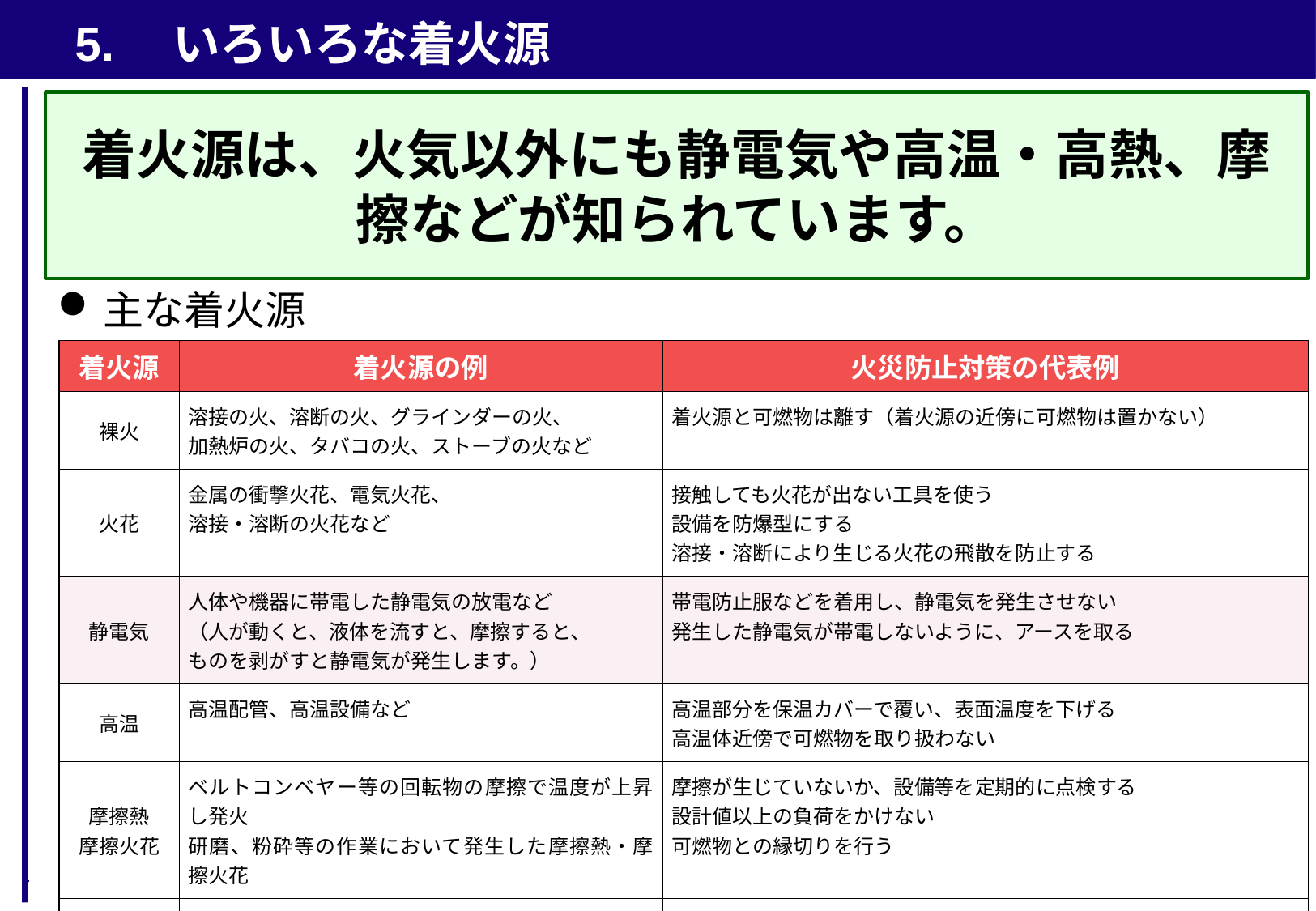

5.　いろいろな着火源
着火源は、火気以外にも静電気や高温・高熱、摩擦などが知られています。
主な着火源
| 着火源 | 着火源の例 | 火災防止対策の代表例 |
| --- | --- | --- |
| 裸火 | 溶接の火、溶断の火、グラインダーの火、 加熱炉の火、タバコの火、ストーブの火など | 着火源と可燃物は離す（着火源の近傍に可燃物は置かない） |
| 火花 | 金属の衝撃火花、電気火花、 溶接・溶断の火花など | 接触しても火花が出ない工具を使う 設備を防爆型にする 溶接・溶断により生じる火花の飛散を防止する |
| 静電気 | 人体や機器に帯電した静電気の放電など （人が動くと、液体を流すと、摩擦すると、 ものを剥がすと静電気が発生します。） | 帯電防止服などを着用し、静電気を発生させない 発生した静電気が帯電しないように、アースを取る |
| 高温 | 高温配管、高温設備など | 高温部分を保温カバーで覆い、表面温度を下げる 高温体近傍で可燃物を取り扱わない |
| 摩擦熱 摩擦火花 | ベルトコンベヤー等の回転物の摩擦で温度が上昇し発火 研磨、粉砕等の作業において発生した摩擦熱・摩擦火花 | 摩擦が生じていないか、設備等を定期的に点検する 設計値以上の負荷をかけない 可燃物との縁切りを行う |
| 自然発火 | 廃塗料、廃スラッジ、廃触媒、おがくずなどの堆積物が発熱あるいは蓄熱することで、温度が上昇して発火など | 可燃物を空気中で堆積したまま放置しない |

13